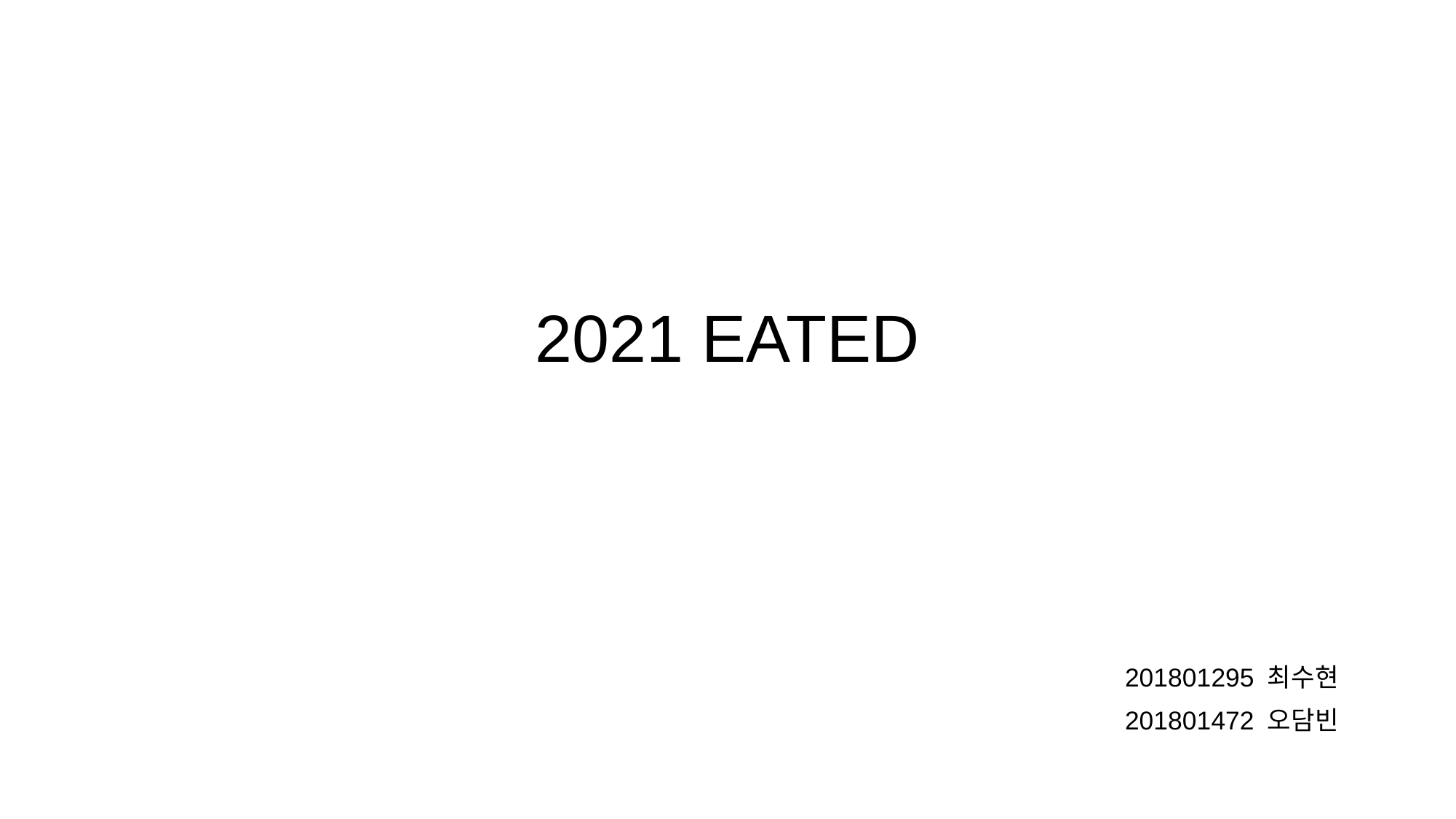

# 2021 EATED
201801295 최수현
201801472 오담빈